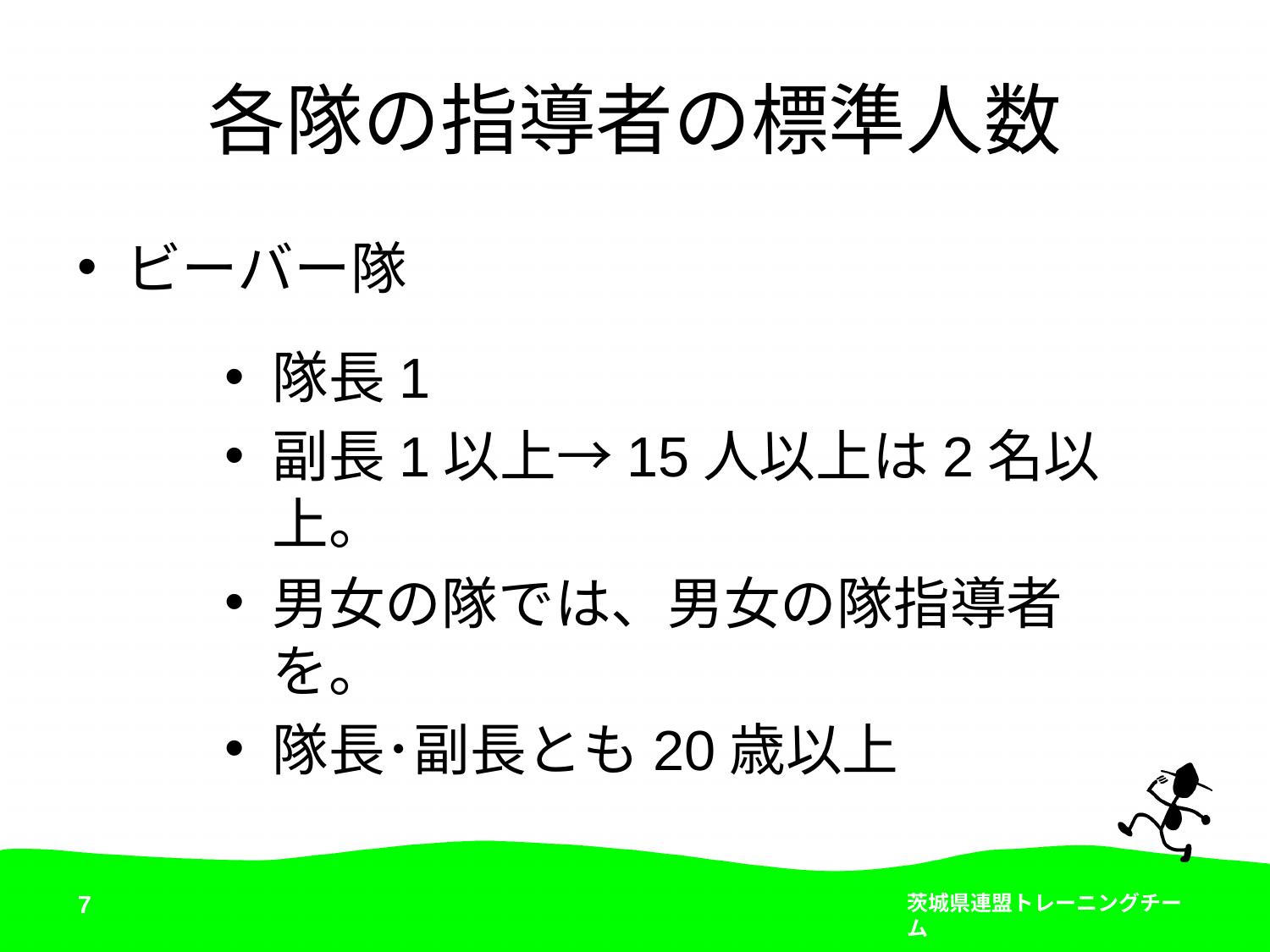

# 各隊の指導者の標準人数
ビーバー隊
隊長1
副長1以上→15人以上は2名以上。
男女の隊では、男女の隊指導者を。
隊長･副長とも20歳以上

7
茨城県連盟トレーニングチーム